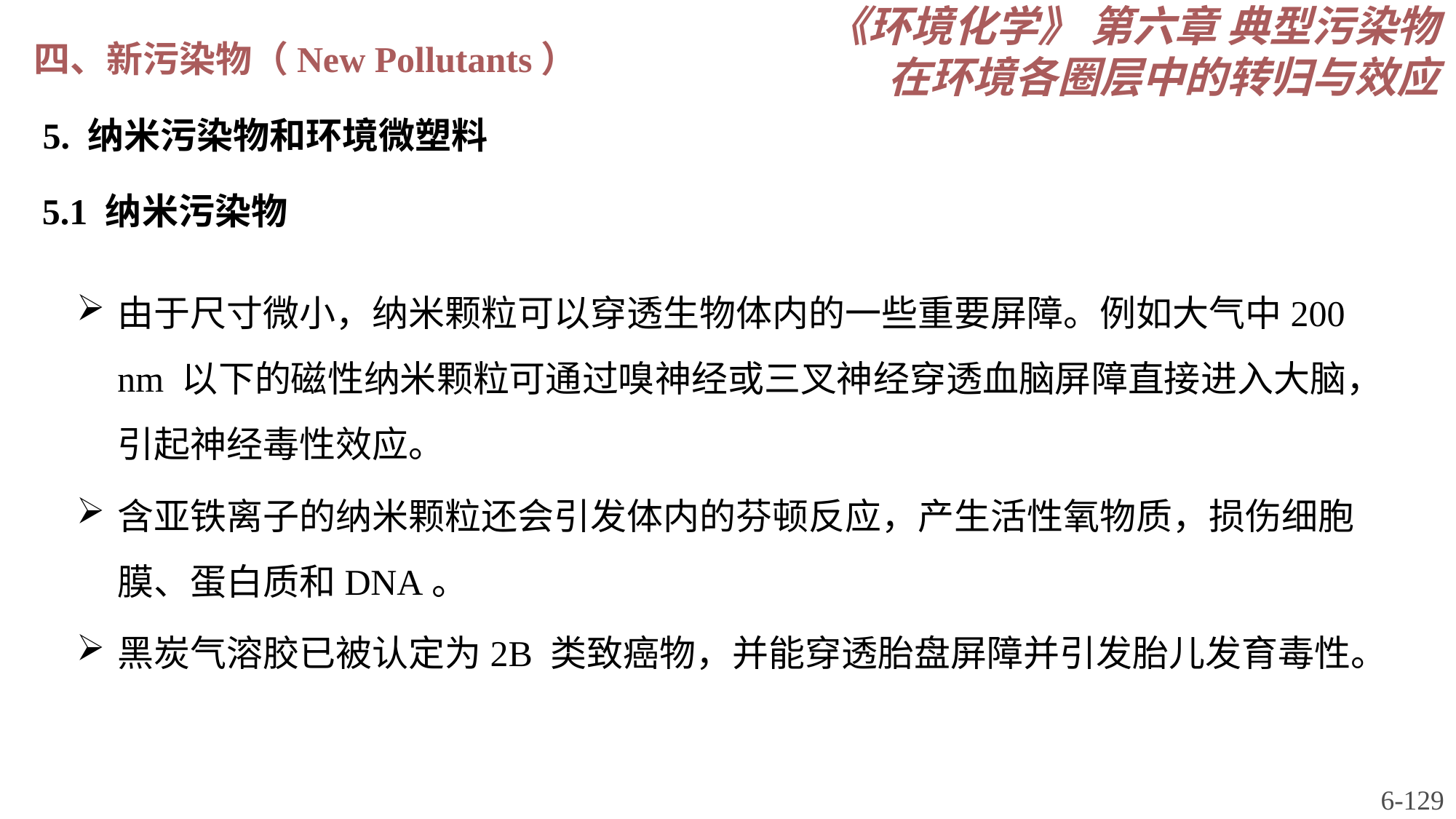

《环境化学》 第六章 典型污染物在环境各圈层中的转归与效应
四、新污染物（New Pollutants）
5. 纳米污染物和环境微塑料
5.1 纳米污染物
由于尺寸微小，纳米颗粒可以穿透生物体内的一些重要屏障。例如大气中200 nm 以下的磁性纳米颗粒可通过嗅神经或三叉神经穿透血脑屏障直接进入大脑，引起神经毒性效应。
含亚铁离子的纳米颗粒还会引发体内的芬顿反应，产生活性氧物质，损伤细胞膜、蛋白质和DNA。
黑炭气溶胶已被认定为2B 类致癌物，并能穿透胎盘屏障并引发胎儿发育毒性。
6-129